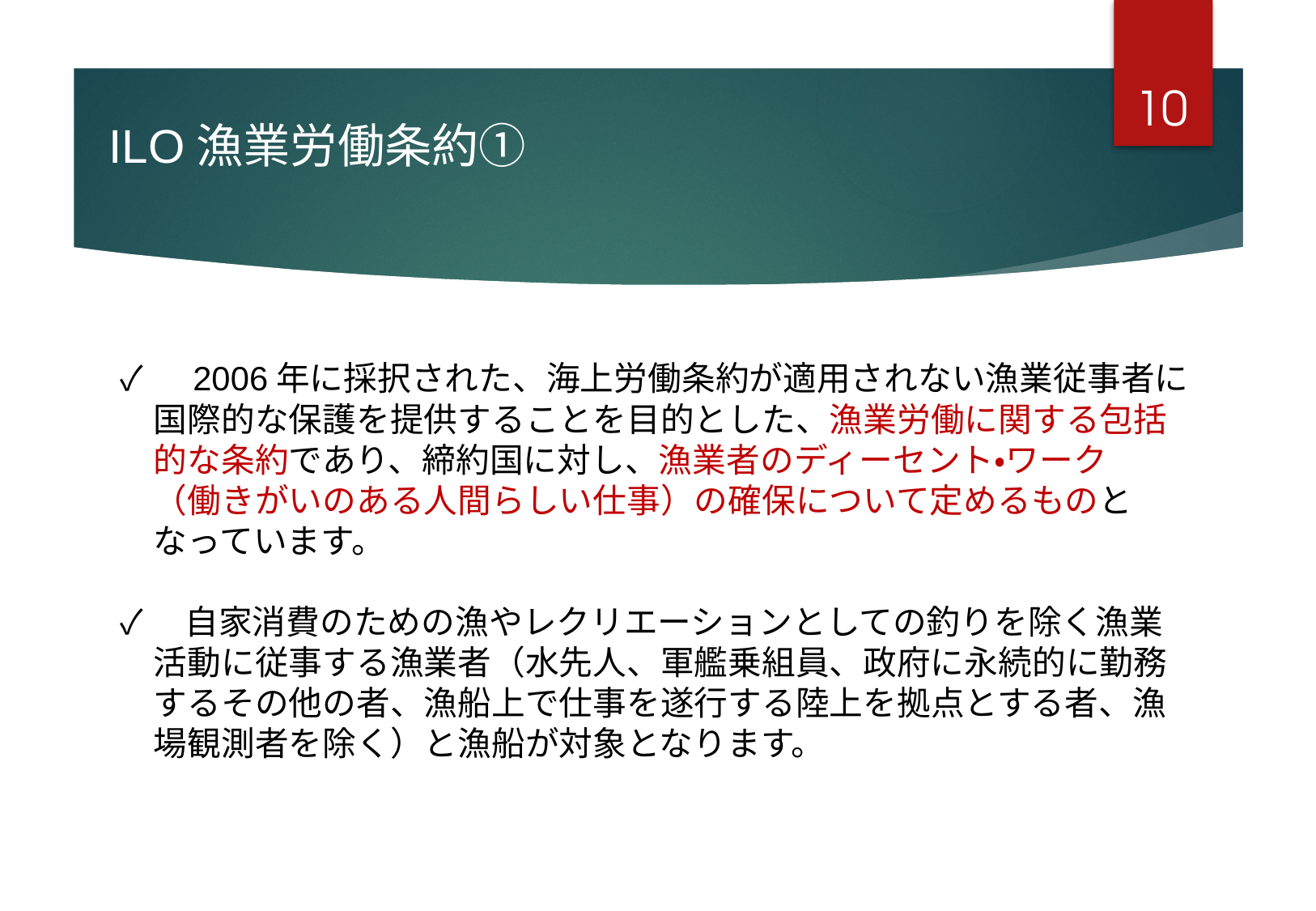

10
ILO漁業労働条約①
✓　2006年に採択された、海上労働条約が適用されない漁業従事者に
　国際的な保護を提供することを目的とした、漁業労働に関する包括
　的な条約であり、締約国に対し、漁業者のディーセント・ワーク
　（働きがいのある人間らしい仕事）の確保について定めるものと
　なっています。

✓　自家消費のための漁やレクリエーションとしての釣りを除く漁業
　活動に従事する漁業者（水先人、軍艦乗組員、政府に永続的に勤務
　するその他の者、漁船上で仕事を遂行する陸上を拠点とする者、漁
　場観測者を除く）と漁船が対象となります。
# Ⅰ.●●